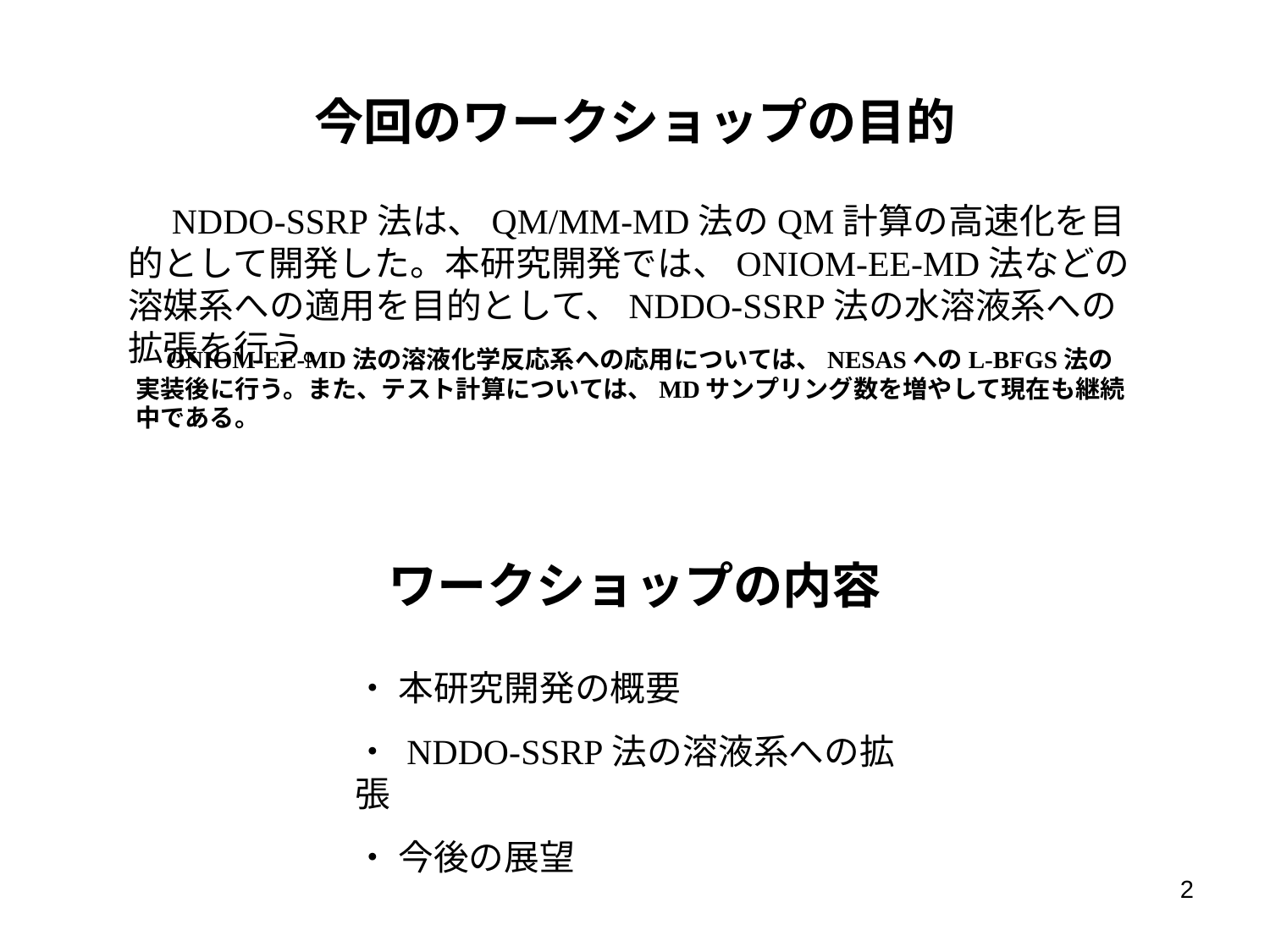

今回のワークショップの目的
　NDDO-SSRP法は、QM/MM-MD法のQM計算の高速化を目的として開発した。本研究開発では、ONIOM-EE-MD法などの溶媒系への適用を目的として、NDDO-SSRP法の水溶液系への拡張を行う。
　ONIOM-EE-MD法の溶液化学反応系への応用については、NESASへのL-BFGS法の実装後に行う。また、テスト計算については、MDサンプリング数を増やして現在も継続中である。
ワークショップの内容
・ 本研究開発の概要
・ NDDO-SSRP法の溶液系への拡張
・ 今後の展望
2